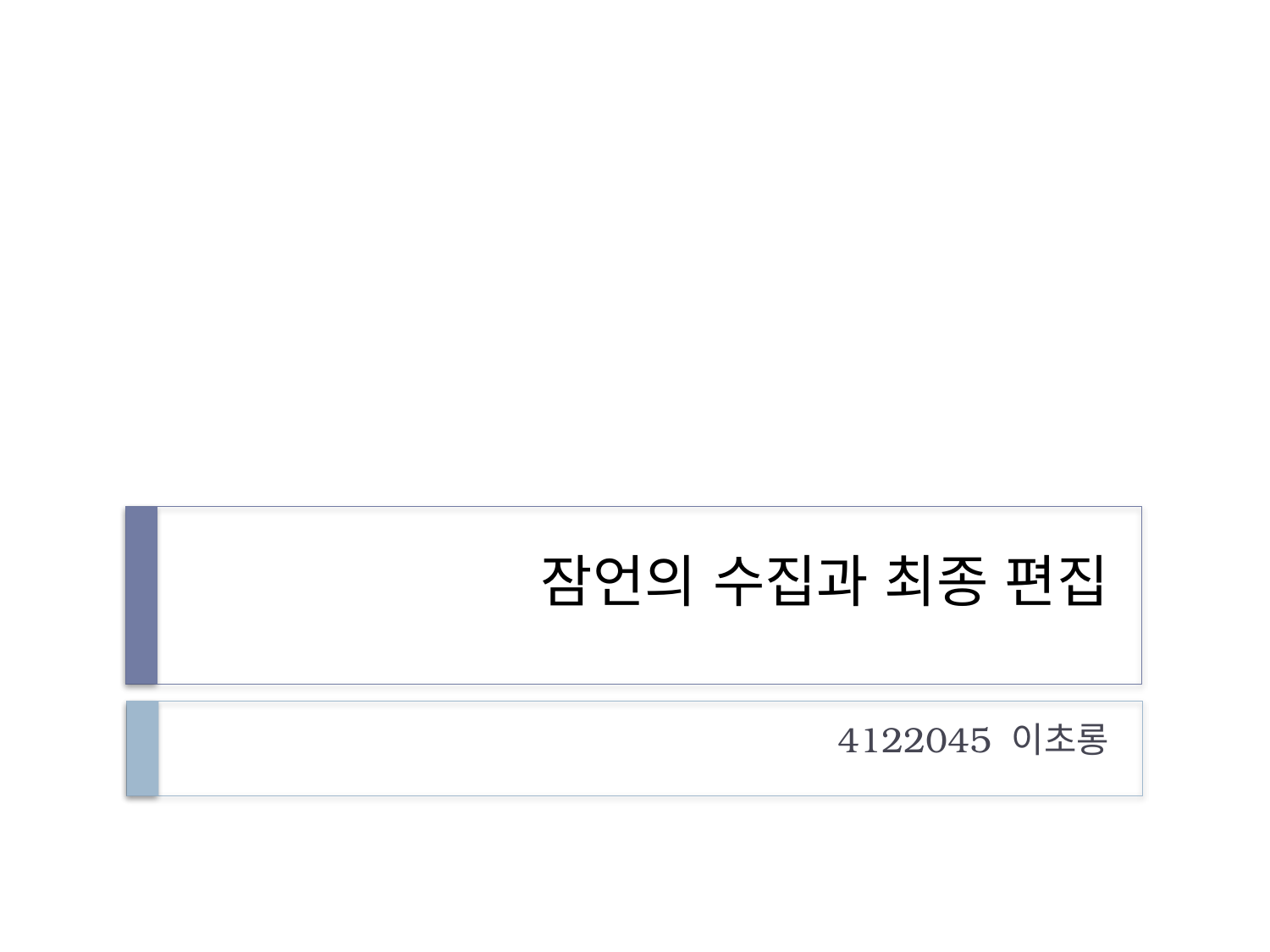

# 잠언의 수집과 최종 편집
4122045 이초롱